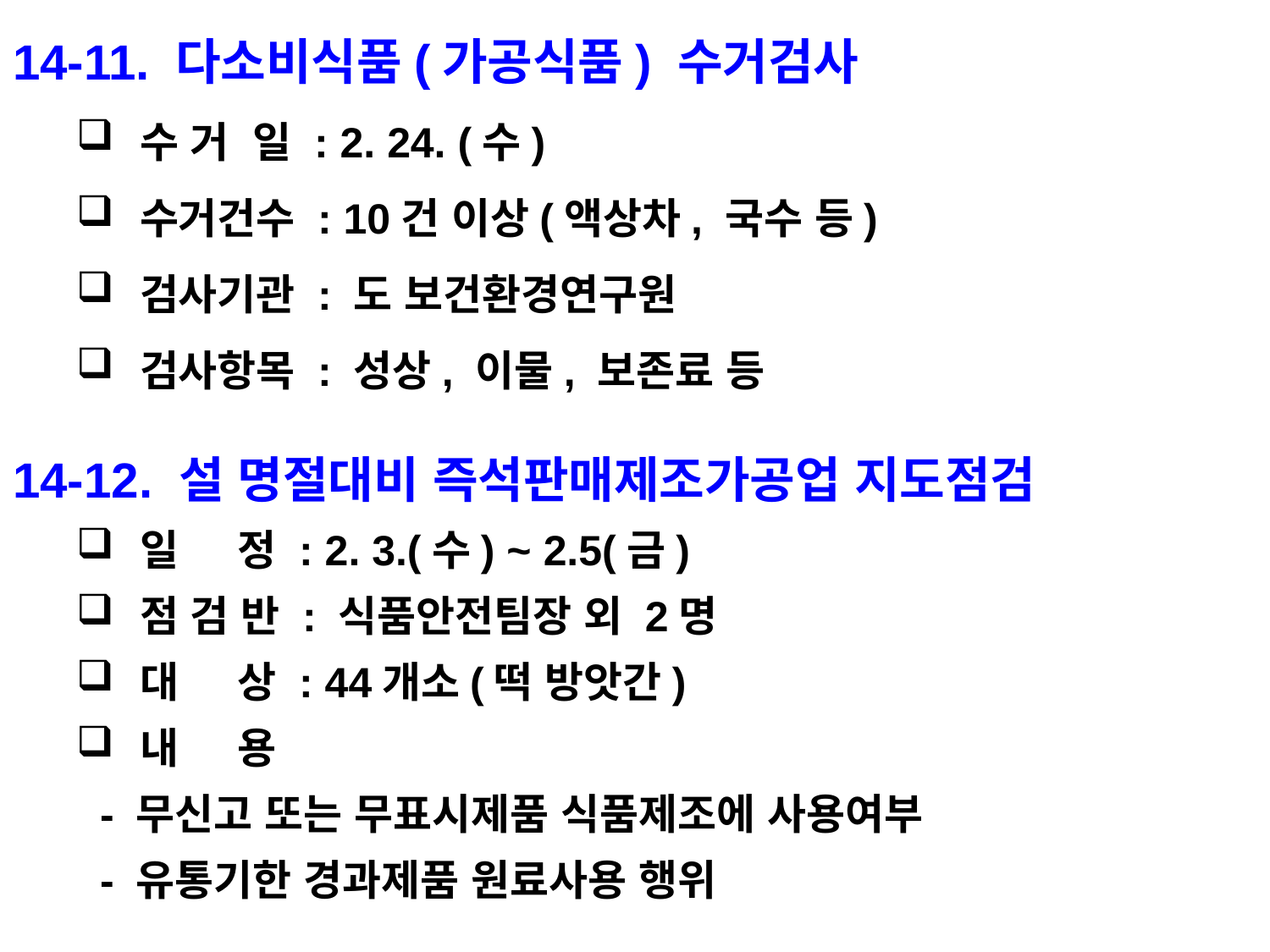

14-11. 다소비식품(가공식품) 수거검사
수 거  일 : 2. 24. (수)
수거건수 : 10건 이상(액상차, 국수 등)
검사기관 : 도 보건환경연구원
검사항목 : 성상, 이물, 보존료 등

14-12. 설 명절대비 즉석판매제조가공업 지도점검
일     정 : 2. 3.(수) ~ 2.5(금)
점 검 반 : 식품안전팀장 외 2명
대     상 : 44개소(떡 방앗간)
내     용
  - 무신고 또는 무표시제품 식품제조에 사용여부
  - 유통기한 경과제품 원료사용 행위